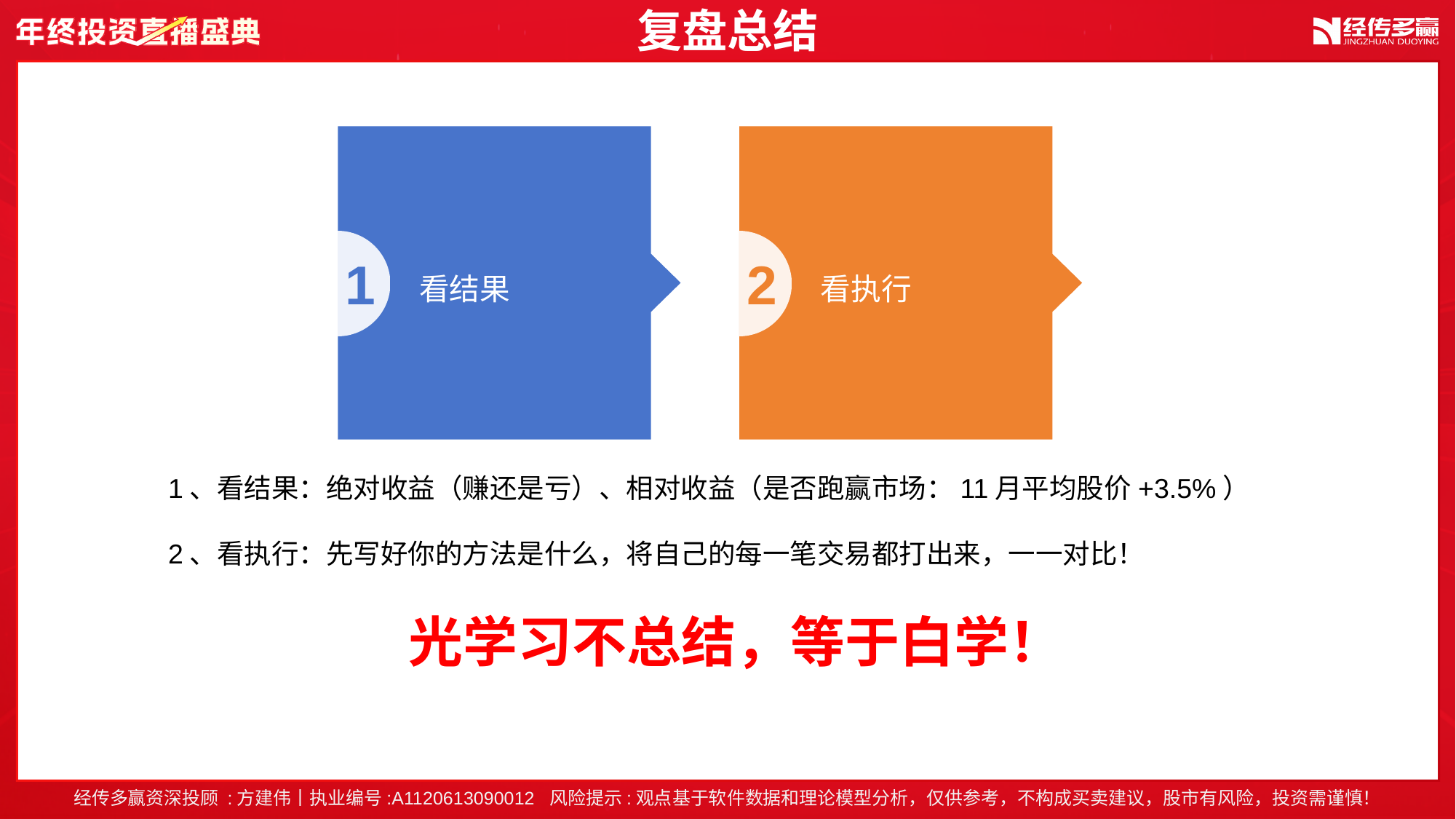

复盘总结
看结果
看执行
1
2

1、看结果：绝对收益（赚还是亏）、相对收益（是否跑赢市场：11月平均股价+3.5%）

2、看执行：先写好你的方法是什么，将自己的每一笔交易都打出来，一一对比！
光学习不总结，等于白学！
经传多赢资深投顾 :方建伟丨执业编号:A1120613090012  风险提示:观点基于软件数据和理论模型分析，仅供参考，不构成买卖建议，股市有风险，投资需谨慎！